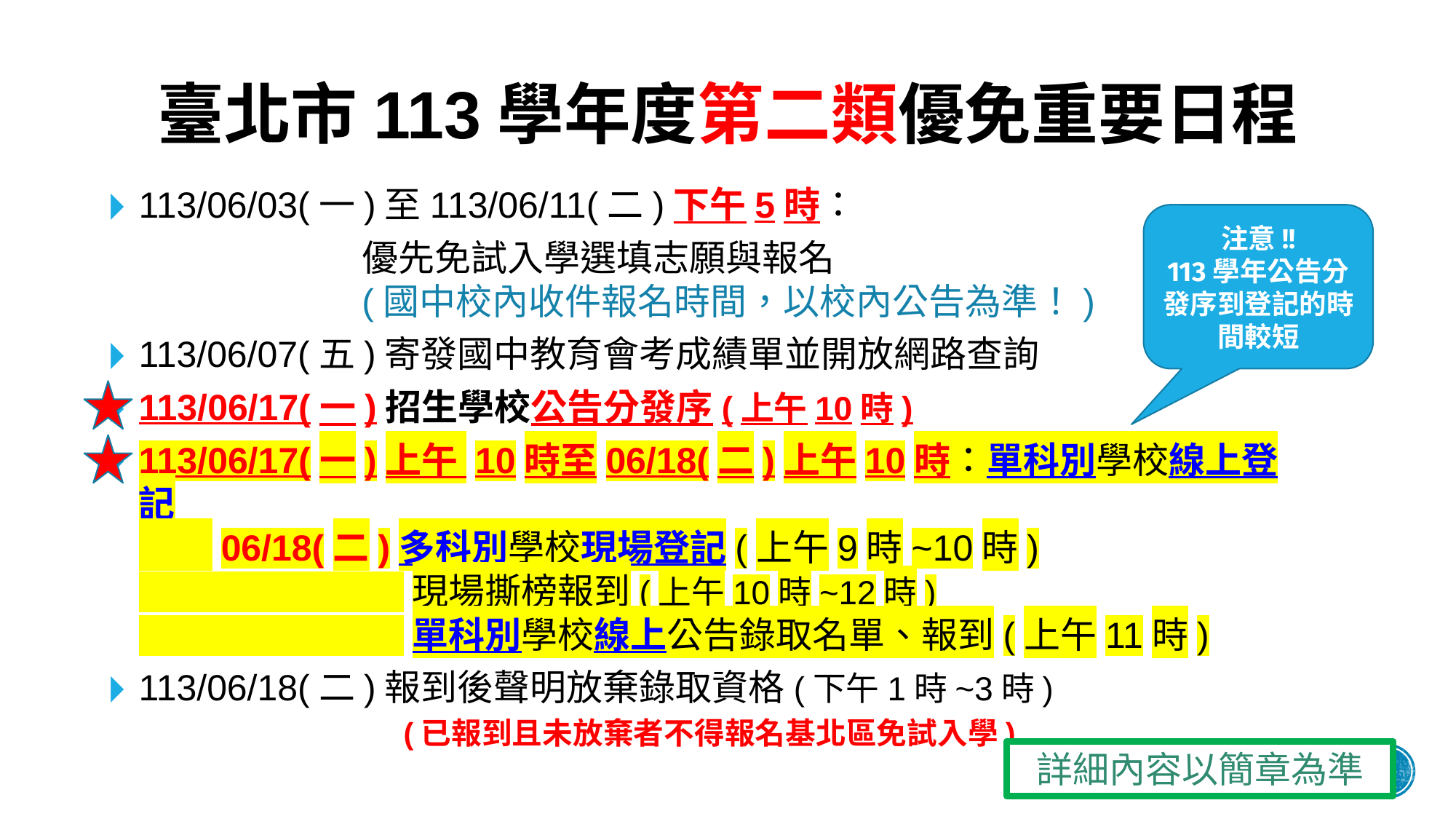

# 臺北市113學年度第二類優免重要日程
113/06/03(一)至113/06/11(二)下午5時：
優先免試入學選填志願與報名
(國中校內收件報名時間，以校內公告為準！)
113/06/07(五)寄發國中教育會考成績單並開放網路查詢
113/06/17(一)招生學校公告分發序(上午10時)
113/06/17(一)上午 10時至06/18(二)上午10時：單科別學校線上登記
         06/18(二)多科別學校現場登記(上午9時~10時)
                          現場撕榜報到(上午10時~12時)
                          單科別學校線上公告錄取名單、報到(上午11時)
113/06/18(二)報到後聲明放棄錄取資格(下午1時~3時)
                          (已報到且未放棄者不得報名基北區免試入學)
注意!!
113學年公告分發序到登記的時間較短

詳細內容以簡章為準